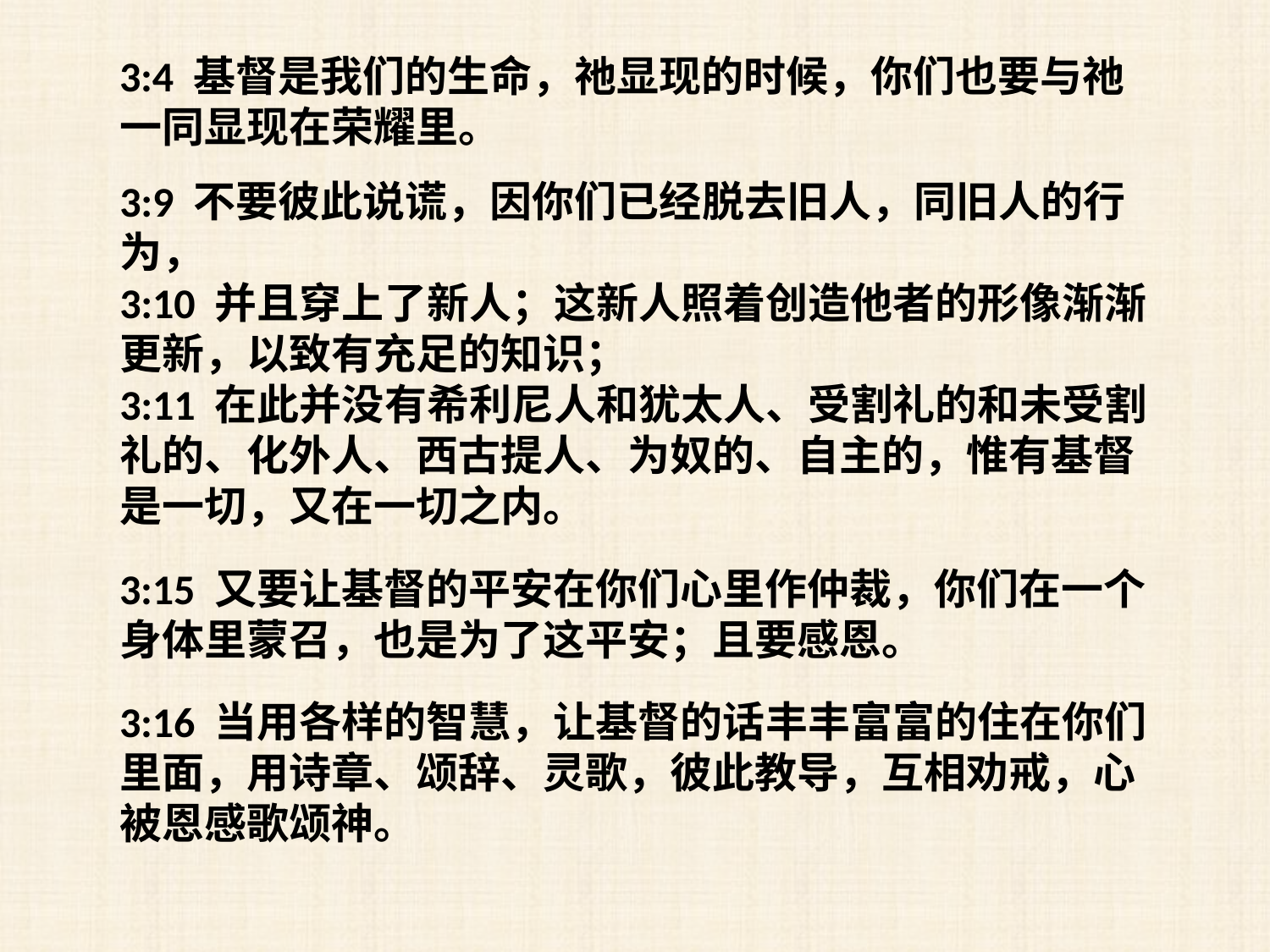

3:4 基督是我们的生命，祂显现的时候，你们也要与祂一同显现在荣耀里。
3:9 不要彼此说谎，因你们已经脱去旧人，同旧人的行为，
3:10 并且穿上了新人；这新人照着创造他者的形像渐渐更新，以致有充足的知识；
3:11 在此并没有希利尼人和犹太人、受割礼的和未受割礼的、化外人、西古提人、为奴的、自主的，惟有基督是一切，又在一切之内。
3:15 又要让基督的平安在你们心里作仲裁，你们在一个身体里蒙召，也是为了这平安；且要感恩。
3:16 当用各样的智慧，让基督的话丰丰富富的住在你们里面，用诗章、颂辞、灵歌，彼此教导，互相劝戒，心被恩感歌颂神。